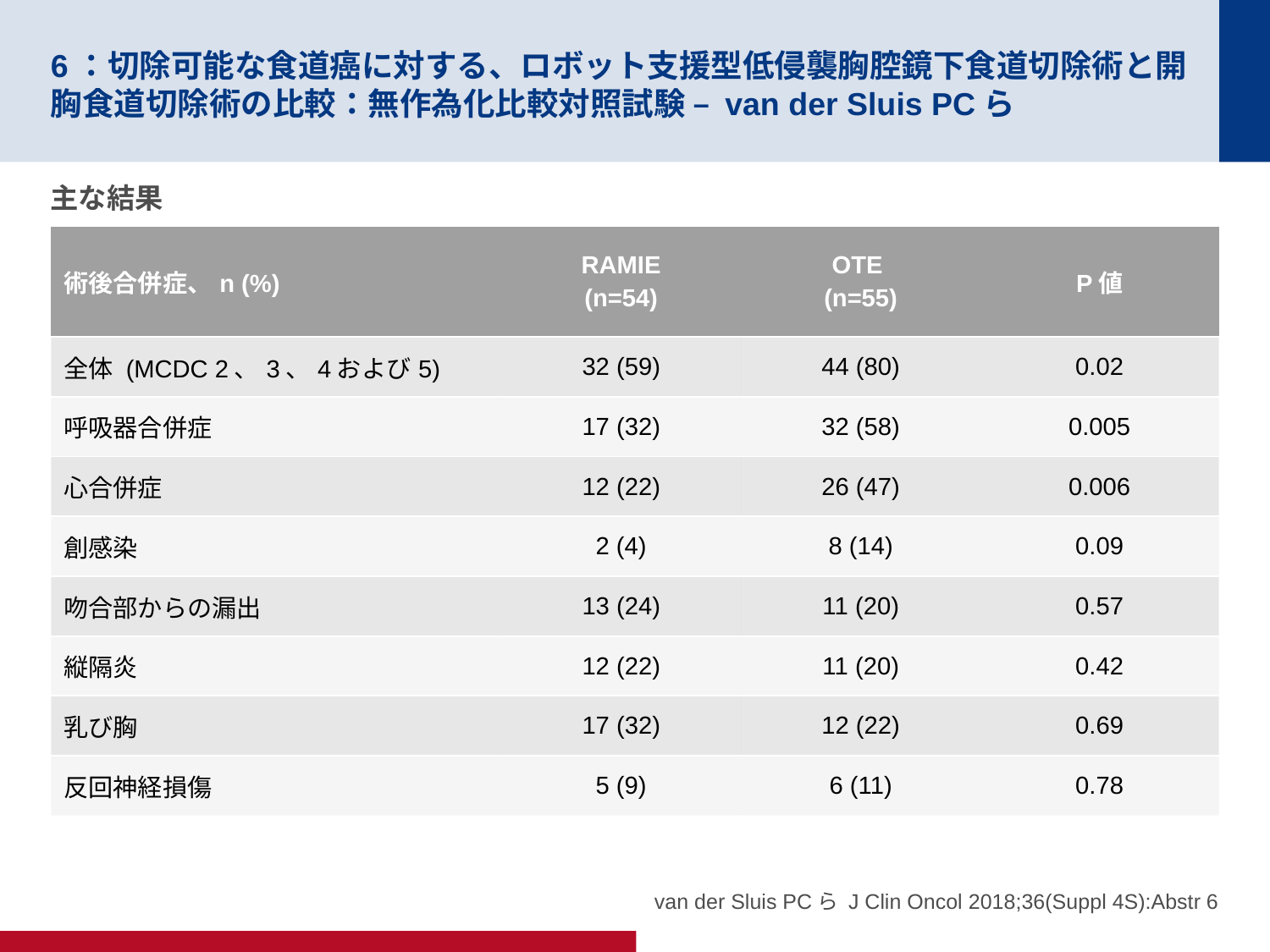

# 6：切除可能な食道癌に対する、ロボット支援型低侵襲胸腔鏡下食道切除術と開胸食道切除術の比較：無作為化比較対照試験 – van der Sluis PCら
主な結果

| 術後合併症、n (%) | RAMIE (n=54) | OTE (n=55) | P値 |
| --- | --- | --- | --- |
| 全体 (MCDC 2、3、4および5) | 32 (59) | 44 (80) | 0.02 |
| 呼吸器合併症 | 17 (32) | 32 (58) | 0.005 |
| 心合併症 | 12 (22) | 26 (47) | 0.006 |
| 創感染 | 2 (4) | 8 (14) | 0.09 |
| 吻合部からの漏出 | 13 (24) | 11 (20) | 0.57 |
| 縦隔炎 | 12 (22) | 11 (20) | 0.42 |
| 乳び胸 | 17 (32) | 12 (22) | 0.69 |
| 反回神経損傷 | 5 (9) | 6 (11) | 0.78 |
van der Sluis PCら J Clin Oncol 2018;36(Suppl 4S):Abstr 6